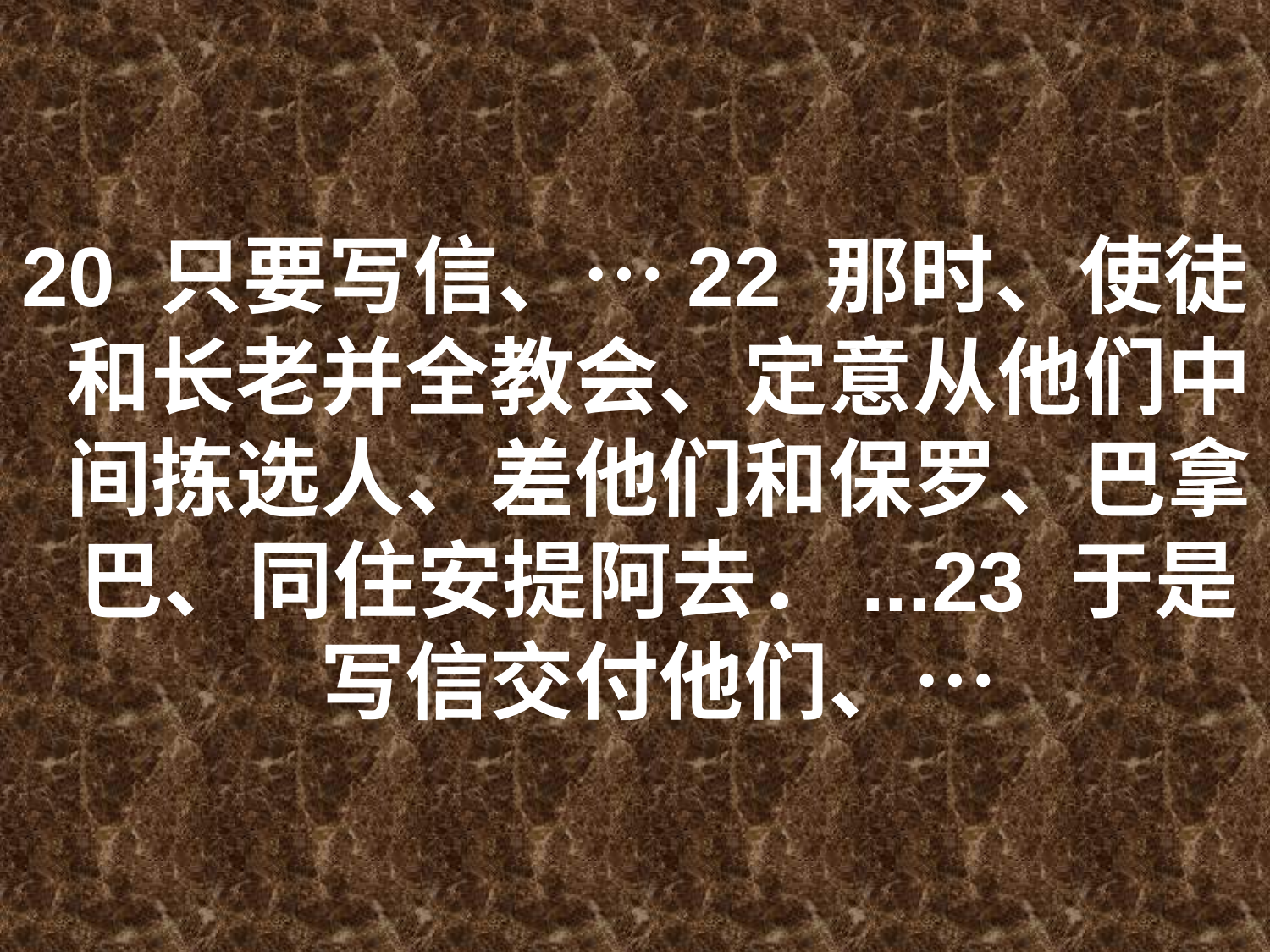

20 只要写信、…22 那时、使徒和长老并全教会、定意从他们中间拣选人、差他们和保罗、巴拿巴、同住安提阿去．...23 于是写信交付他们、…